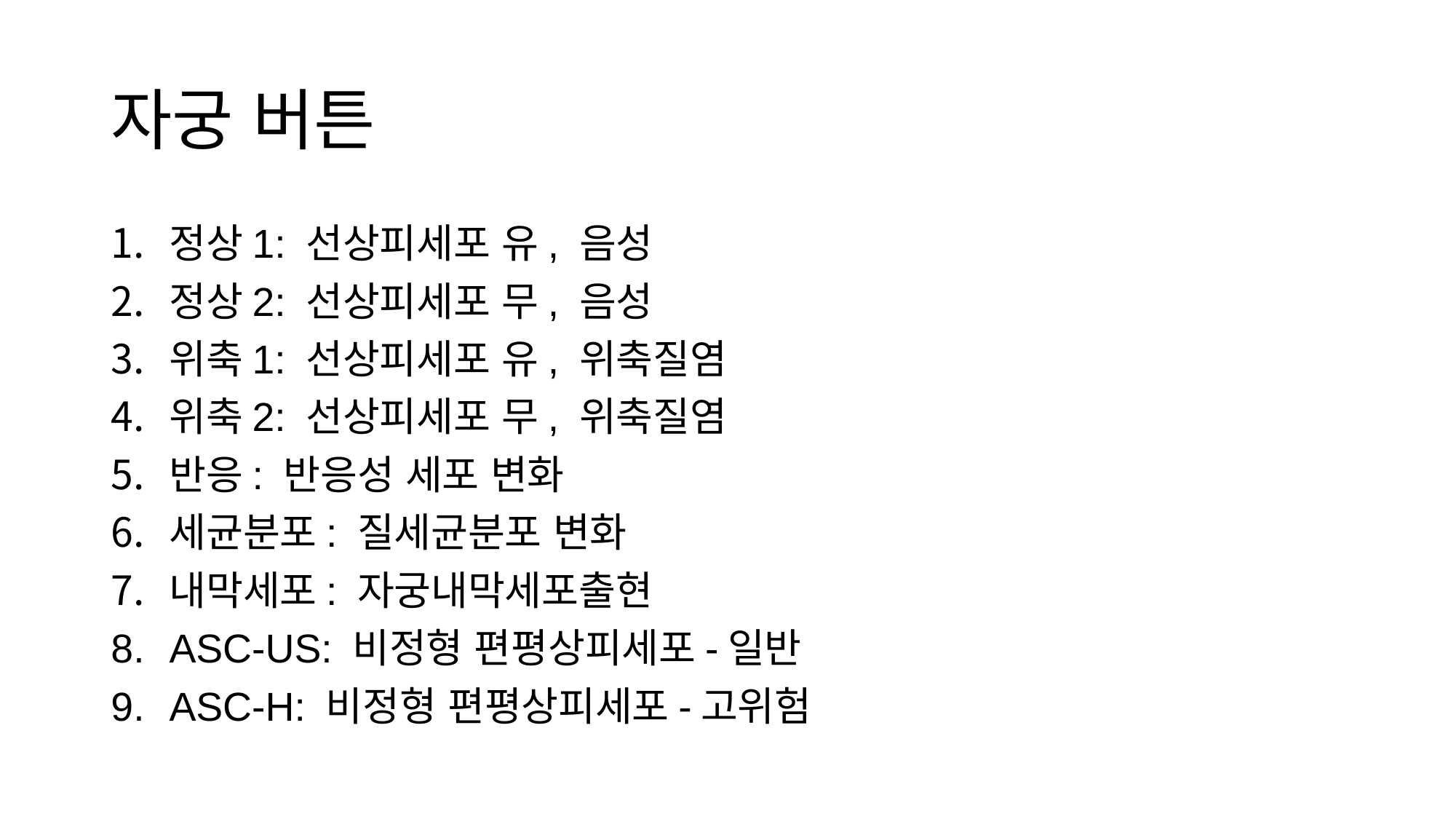

# 자궁 버튼
정상1: 선상피세포 유, 음성
정상2: 선상피세포 무, 음성
위축1: 선상피세포 유, 위축질염
위축2: 선상피세포 무, 위축질염
반응: 반응성 세포 변화
세균분포: 질세균분포 변화
내막세포: 자궁내막세포출현
ASC-US: 비정형 편평상피세포-일반
ASC-H: 비정형 편평상피세포-고위험